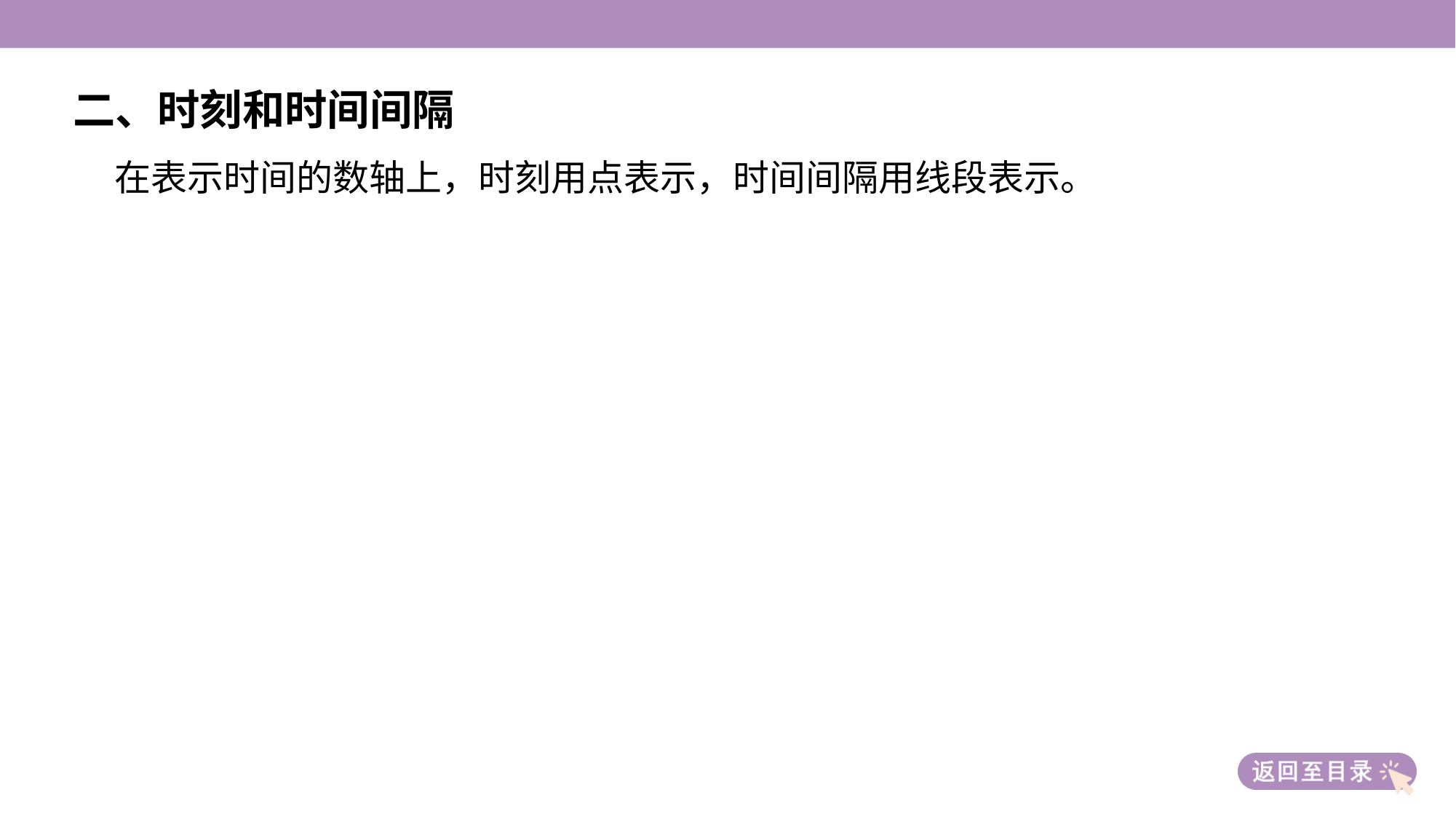

二、时刻和时间间隔
    在表示时间的数轴上，时刻用点表示，时间间隔用线段表示。